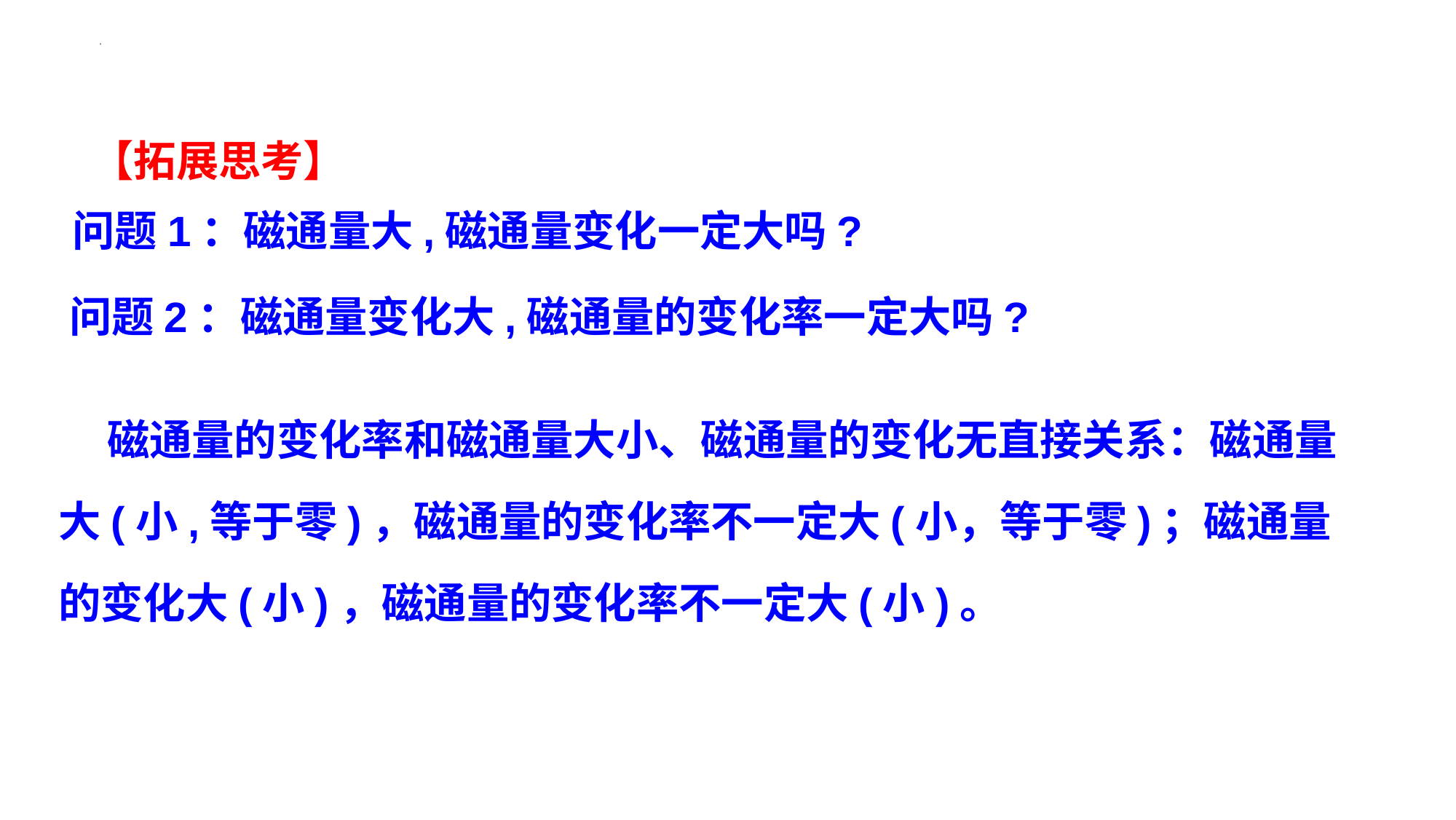

【拓展思考】
问题1：磁通量大,磁通量变化一定大吗?
问题2：磁通量变化大,磁通量的变化率一定大吗?
    磁通量的变化率和磁通量大小、磁通量的变化无直接关系：磁通量大(小,等于零)，磁通量的变化率不一定大(小，等于零)；磁通量的变化大(小)，磁通量的变化率不一定大(小)。